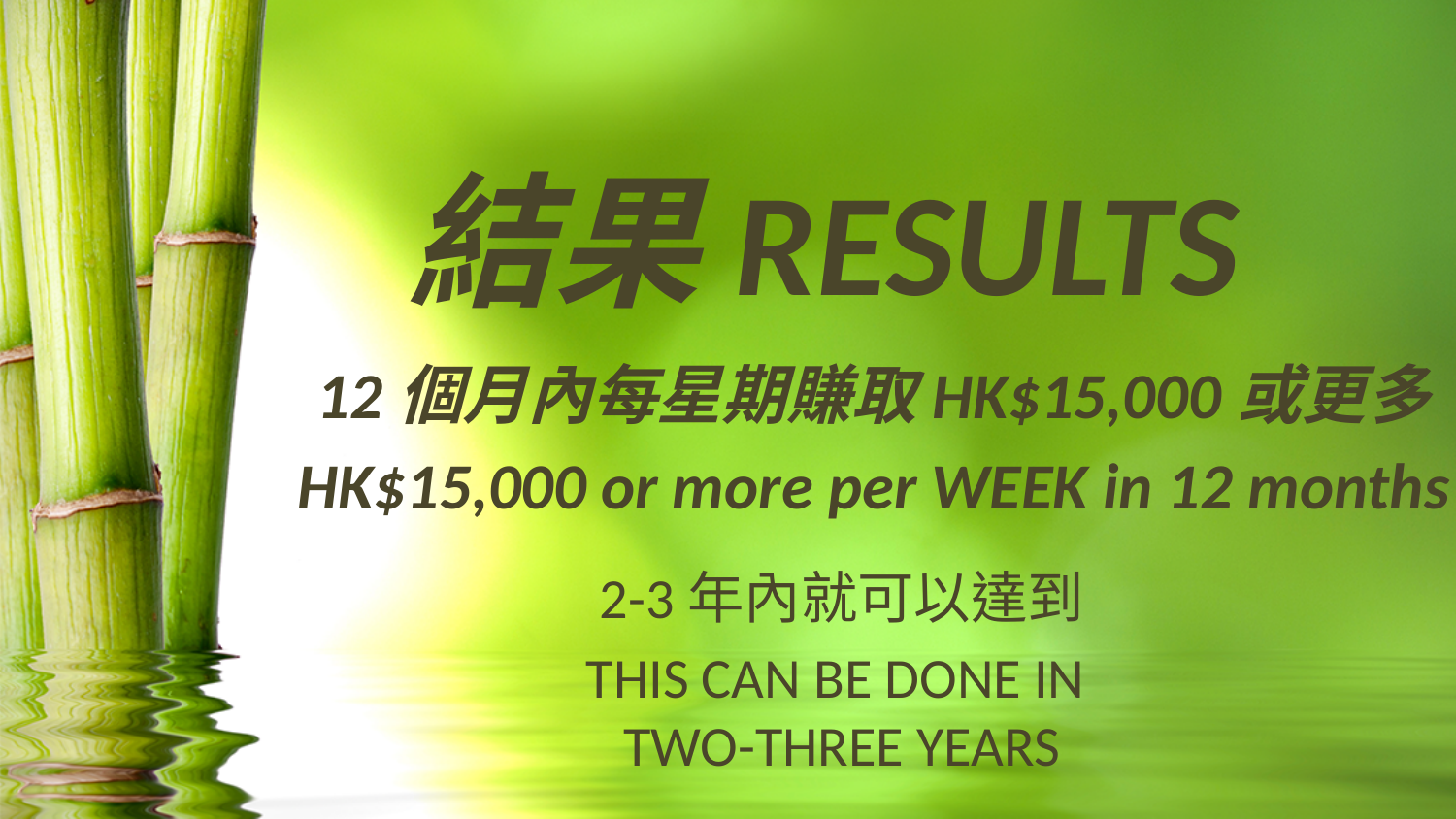

結果RESULTS
12個月內每星期賺取HK$15,000或更多
HK$15,000 or more per WEEK in 12 months

2-3年內就可以達到
THIS CAN BE DONE IN
TWO-THREE YEARS